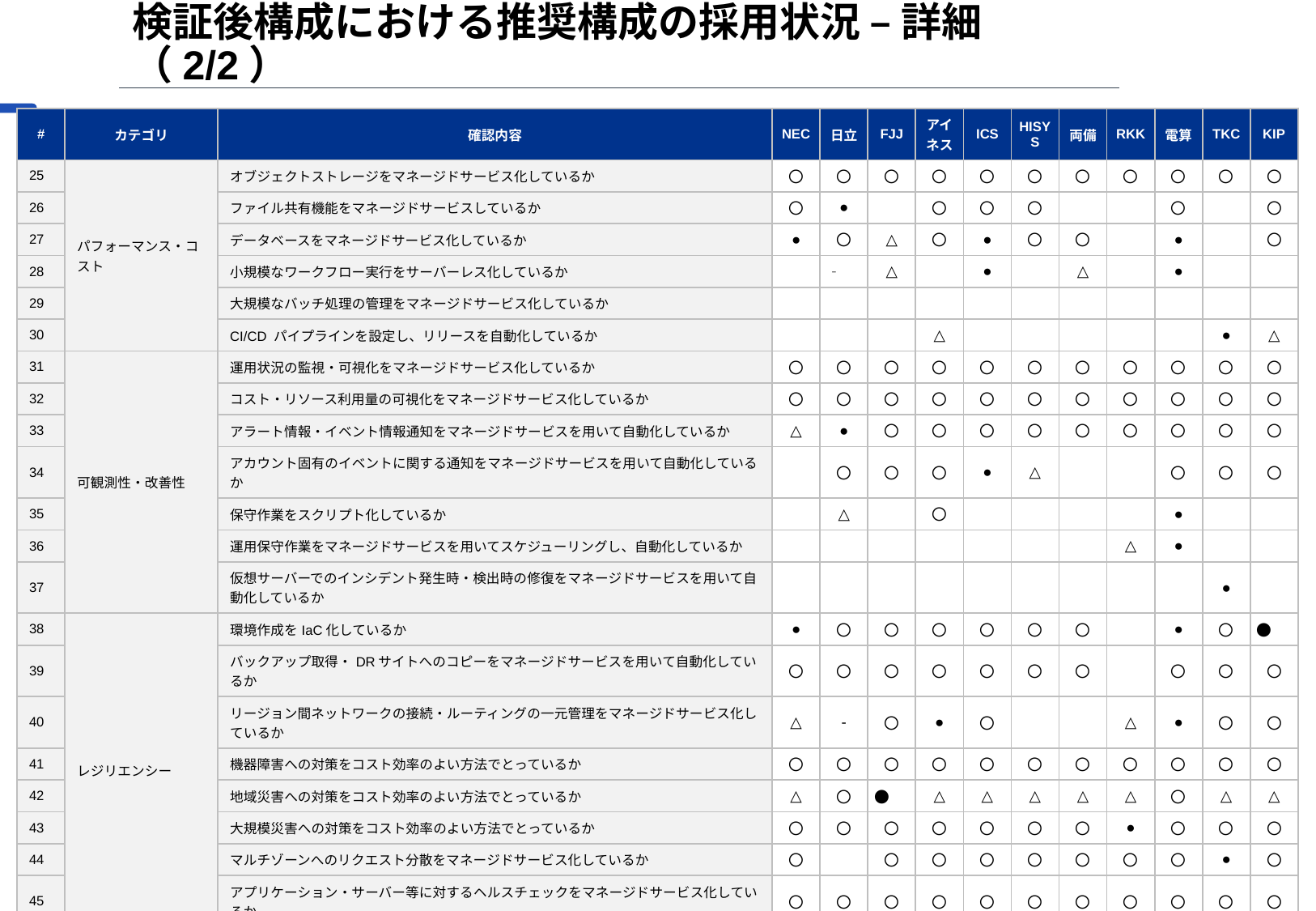

# 検証後構成における推奨構成の採用状況 – 詳細（2/2）
| # | カテゴリ | 確認内容 | NEC | 日立 | FJJ | アイネス | ICS | HISYS | 両備 | RKK | 電算 | TKC | KIP |
| --- | --- | --- | --- | --- | --- | --- | --- | --- | --- | --- | --- | --- | --- |
| 25 | パフォーマンス・コスト | オブジェクトストレージをマネージドサービス化しているか | 〇 | 〇 | 〇 | 〇 | 〇 | 〇 | 〇 | 〇 | 〇 | 〇 | 〇 |
| 26 | パフォーマンス・コスト | ファイル共有機能をマネージドサービスしているか | 〇 | ● |  | 〇 | 〇 | 〇 |  |  | 〇 |  | 〇 |
| 27 | パフォーマンス・コスト | データベースをマネージドサービス化しているか | ● | 〇 | △ | 〇 | ● | 〇 | 〇 |  | ● |  | 〇 |
| 28 | パフォーマンス・コスト | 小規模なワークフロー実行をサーバーレス化しているか |  | ‐ | △ |  | ● |  | △ |  | ● |  |  |
| 29 | パフォーマンス・コスト | 大規模なバッチ処理の管理をマネージドサービス化しているか |  |  |  |  |  |  |  |  |  |  |  |
| 30 | パフォーマンス・コスト | CI/CD パイプラインを設定し、リリースを自動化しているか |  |  |  | △ |  |  |  |  |  | ● | △ |
| 31 | 可観測性・改善性 | 運用状況の監視・可視化をマネージドサービス化しているか | 〇 | 〇 | 〇 | 〇 | 〇 | 〇 | 〇 | 〇 | 〇 | 〇 | 〇 |
| 32 | 可観測性・改善性 | コスト・リソース利用量の可視化をマネージドサービス化しているか | 〇 | 〇 | 〇 | 〇 | 〇 | 〇 | 〇 | 〇 | 〇 | 〇 | 〇 |
| 33 | 可観測性・改善性 | アラート情報・イベント情報通知をマネージドサービスを用いて自動化しているか | △ | ● | 〇 | 〇 | 〇 | 〇 | 〇 | 〇 | 〇 | 〇 | 〇 |
| 34 | 可観測性・改善性 | アカウント固有のイベントに関する通知をマネージドサービスを用いて自動化しているか |  | 〇 | 〇 | 〇 | ● | △ |  |  | 〇 | 〇 | 〇 |
| 35 | 可観測性・改善性 | 保守作業をスクリプト化しているか |  | △ |  | 〇 |  |  |  |  | ● |  |  |
| 36 | 可観測性・改善性 | 運用保守作業をマネージドサービスを用いてスケジューリングし、自動化しているか |  |  |  |  |  |  |  | △ | ● |  |  |
| 37 | 可観測性・改善性 | 仮想サーバーでのインシデント発生時・検出時の修復をマネージドサービスを用いて自動化しているか |  |  |  |  |  |  |  |  |  | ● |  |
| 38 | レジリエンシー | 環境作成をIaC化しているか | ● | 〇 | 〇 | 〇 | 〇 | 〇 | 〇 |  | ● | 〇 | ● |
| 39 | レジリエンシー | バックアップ取得・DRサイトへのコピーをマネージドサービスを用いて自動化しているか | 〇 | 〇 | 〇 | 〇 | 〇 | 〇 | 〇 |  | 〇 | 〇 | 〇 |
| 40 | レジリエンシー | リージョン間ネットワークの接続・ルーティングの一元管理をマネージドサービス化しているか | △ | ‐ | 〇 | ● | 〇 |  |  | △ | ● | 〇 | 〇 |
| 41 | レジリエンシー | 機器障害への対策をコスト効率のよい方法でとっているか | 〇 | 〇 | 〇 | 〇 | 〇 | 〇 | 〇 | 〇 | 〇 | 〇 | 〇 |
| 42 | レジリエンシー | 地域災害への対策をコスト効率のよい方法でとっているか | △ | 〇 | ● | △ | △ | △ | △ | △ | 〇 | △ | △ |
| 43 | レジリエンシー | 大規模災害への対策をコスト効率のよい方法でとっているか | 〇 | 〇 | 〇 | 〇 | 〇 | 〇 | 〇 | ● | 〇 | 〇 | 〇 |
| 44 | レジリエンシー | マルチゾーンへのリクエスト分散をマネージドサービス化しているか | 〇 |  | 〇 | 〇 | 〇 | 〇 | 〇 | 〇 | 〇 | ● | 〇 |
| 45 | レジリエンシー | アプリケーション・サーバー等に対するヘルスチェックをマネージドサービス化しているか | 〇 | 〇 | 〇 | 〇 | 〇 | 〇 | 〇 | 〇 | 〇 | 〇 | 〇 |
| 46 | 共同利用方式 | 複数の地方公共団体でシステムを共同利用する構成（共同利用方式）をとっているか | ‐ | ‐ | 〇 | △ | ● |  | ● |  | ● | 〇 | ● |
| 47 | 共同利用方式 | システムを共同利用する団体間でリソースを共有（アプリケーション分離）しているか | ‐ | ‐ |  |  |  |  |  |  |  | ● |  |
| 48 | インターネット接続 | インターネット接続時のURLフィルタリングをマネージドサービス化しているか | ‐ | ‐ | 〇 |  | 〇 | ‐ | ‐ | ‐ | 〇 |  |  |
10